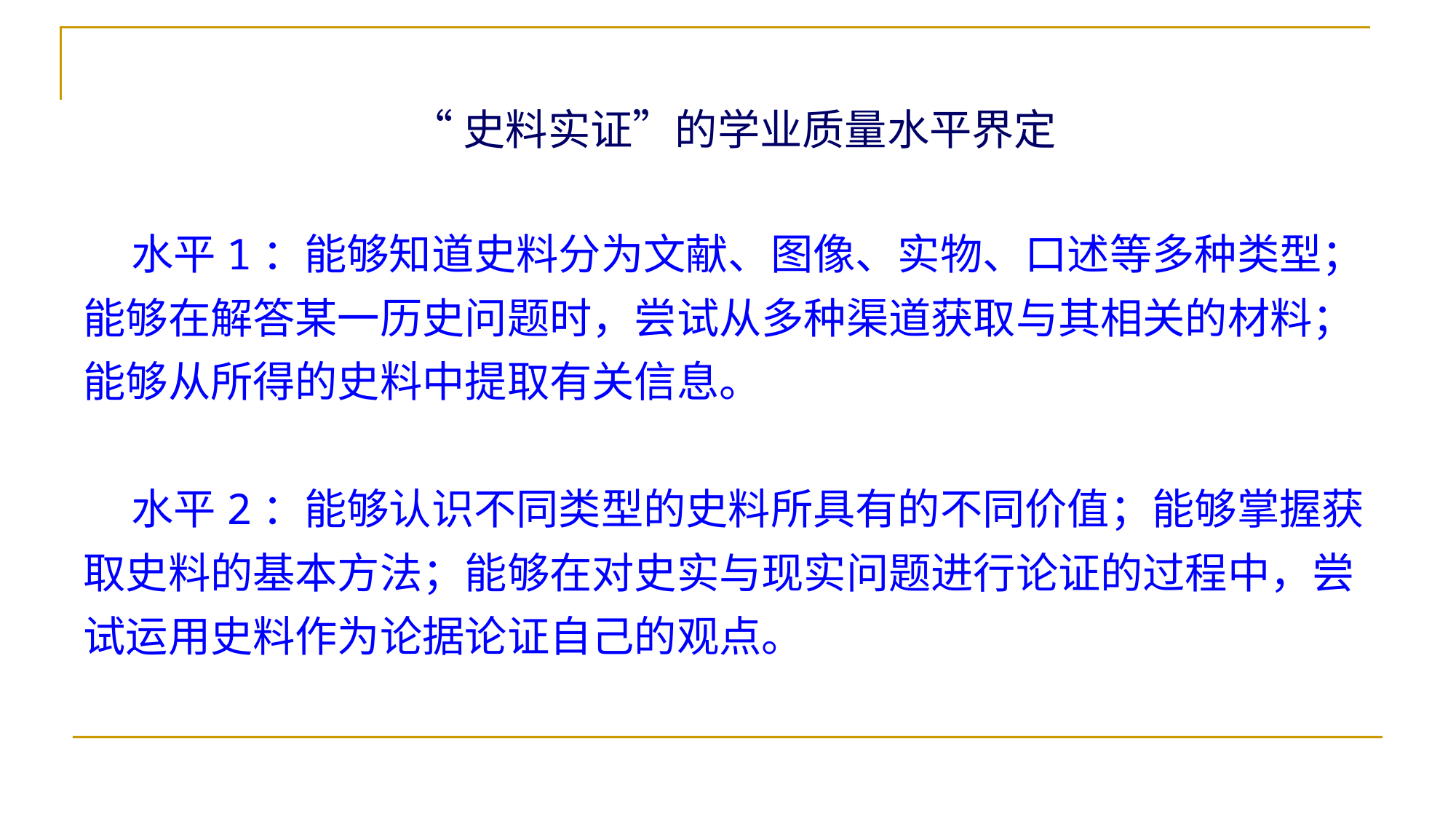

“史料实证”的学业质量水平界定
    水平1：能够知道史料分为文献、图像、实物、口述等多种类型；能够在解答某一历史问题时，尝试从多种渠道获取与其相关的材料；能够从所得的史料中提取有关信息。

    水平2：能够认识不同类型的史料所具有的不同价值；能够掌握获取史料的基本方法；能够在对史实与现实问题进行论证的过程中，尝试运用史料作为论据论证自己的观点。